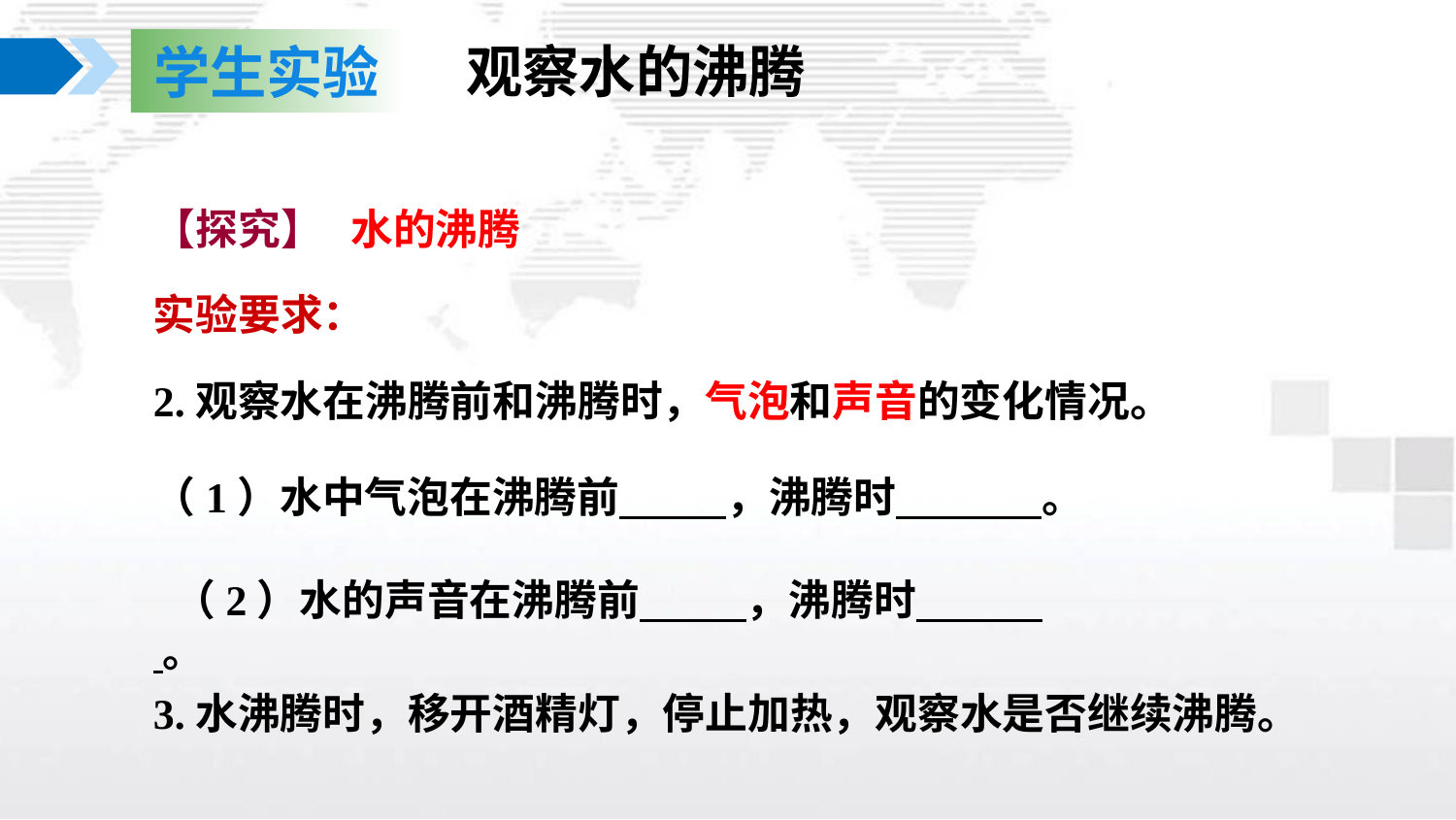

观察水的沸腾
学生实验
【探究】
水的沸腾
实验要求：
2.观察水在沸腾前和沸腾时，气泡和声音的变化情况。
（1）水中气泡在沸腾前           ，沸腾时               。
 （2）水的声音在沸腾前           ，沸腾时               。
3.水沸腾时，移开酒精灯，停止加热，观察水是否继续沸腾。